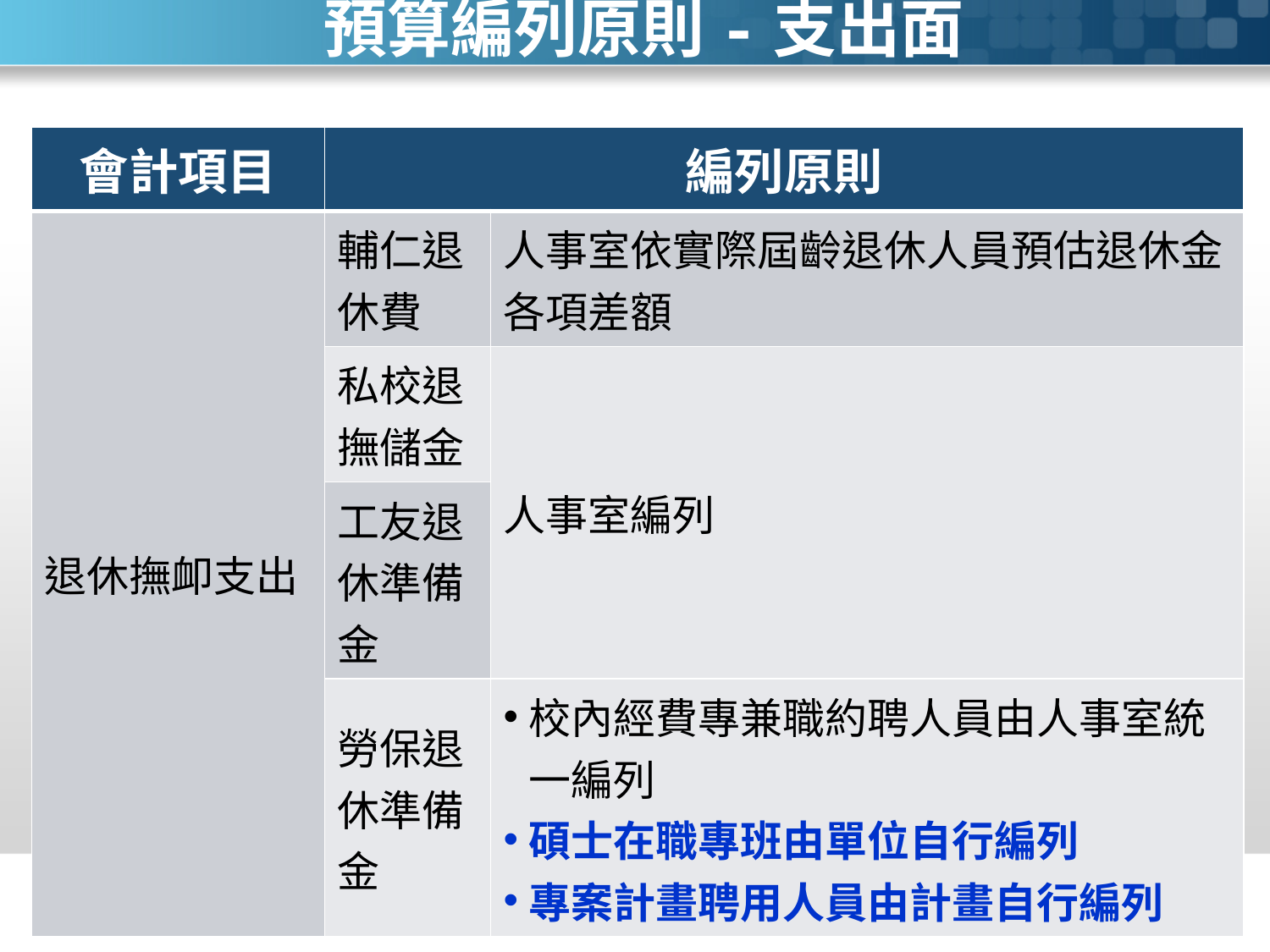

預算編列原則-支出面
| 會計項目 | 編列原則 |  |
| --- | --- | --- |
| 退休撫卹支出 | 輔仁退休費 | 人事室依實際屆齡退休人員預估退休金各項差額 |
|  | 私校退撫儲金 | 人事室編列 |
|  | 工友退休準備金 |  |
|  | 勞保退休準備金 | 校內經費專兼職約聘人員由人事室統一編列 碩士在職專班由單位自行編列 專案計畫聘用人員由計畫自行編列 |